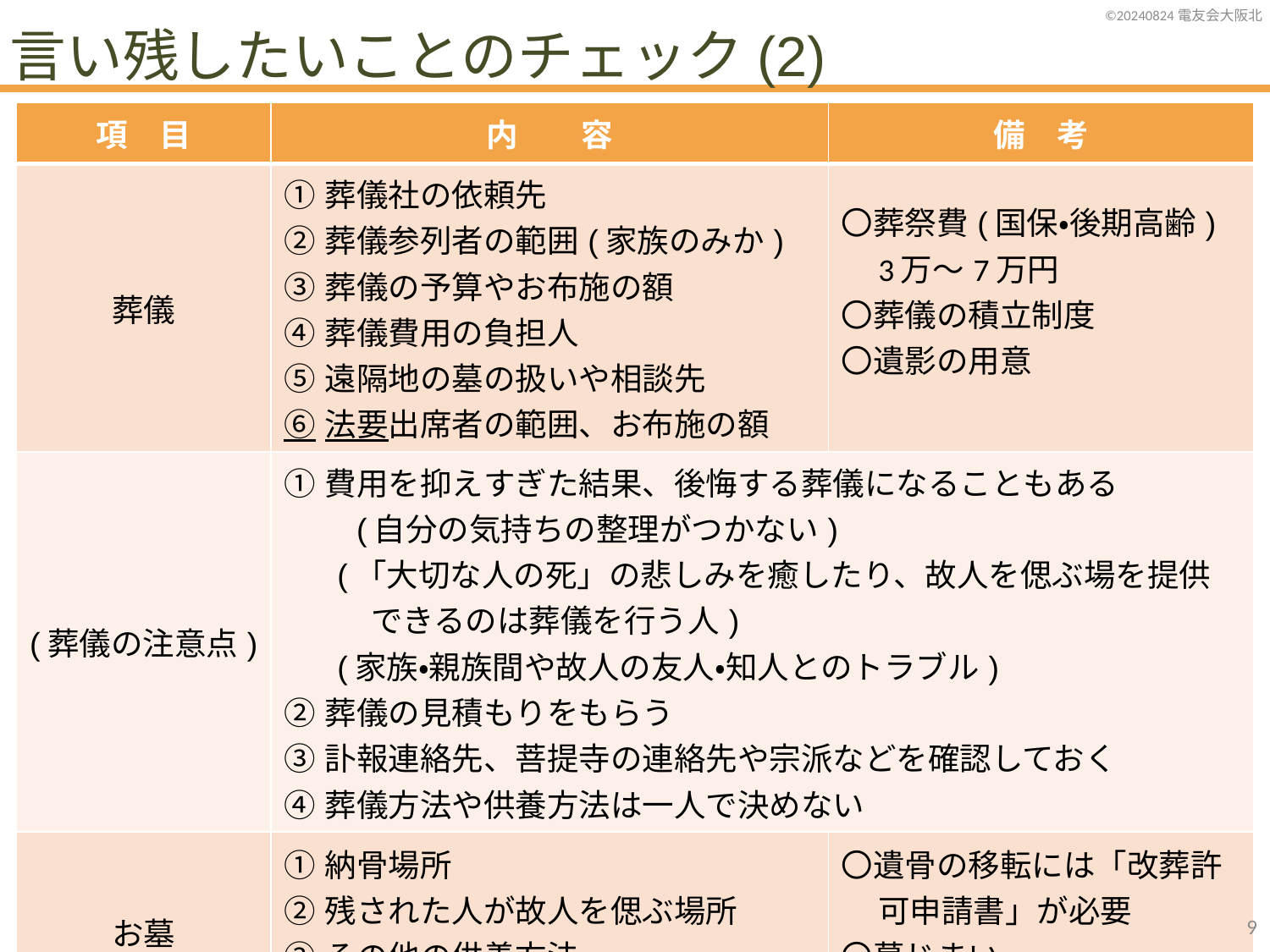

言い残したいことのチェック(2)
| 項　目 | 内　　容 | 備　考 |
| --- | --- | --- |
| 葬儀 | ①葬儀社の依頼先 ②葬儀参列者の範囲(家族のみか) ③葬儀の予算やお布施の額 ④葬儀費用の負担人 ⑤遠隔地の墓の扱いや相談先 ⑥法要出席者の範囲、お布施の額 | 〇葬祭費(国保・後期高齢) 3万～7万円 〇葬儀の積立制度 〇遺影の用意 |
| (葬儀の注意点) | ①費用を抑えすぎた結果、後悔する葬儀になることもある 　　(自分の気持ちの整理がつかない) (「大切な人の死」の悲しみを癒したり、故人を偲ぶ場を提供できるのは葬儀を行う人) (家族・親族間や故人の友人・知人とのトラブル) ②葬儀の見積もりをもらう ③訃報連絡先、菩提寺の連絡先や宗派などを確認しておく ④葬儀方法や供養方法は一人で決めない |  |
| お墓 | ①納骨場所 ②残された人が故人を偲ぶ場所 ③その他の供養方法 散骨や樹木葬、納骨堂や永代供養墓 | 〇遺骨の移転には「改葬許可申請書」が必要 〇墓じまい 〇関係者全員の同意 |
9